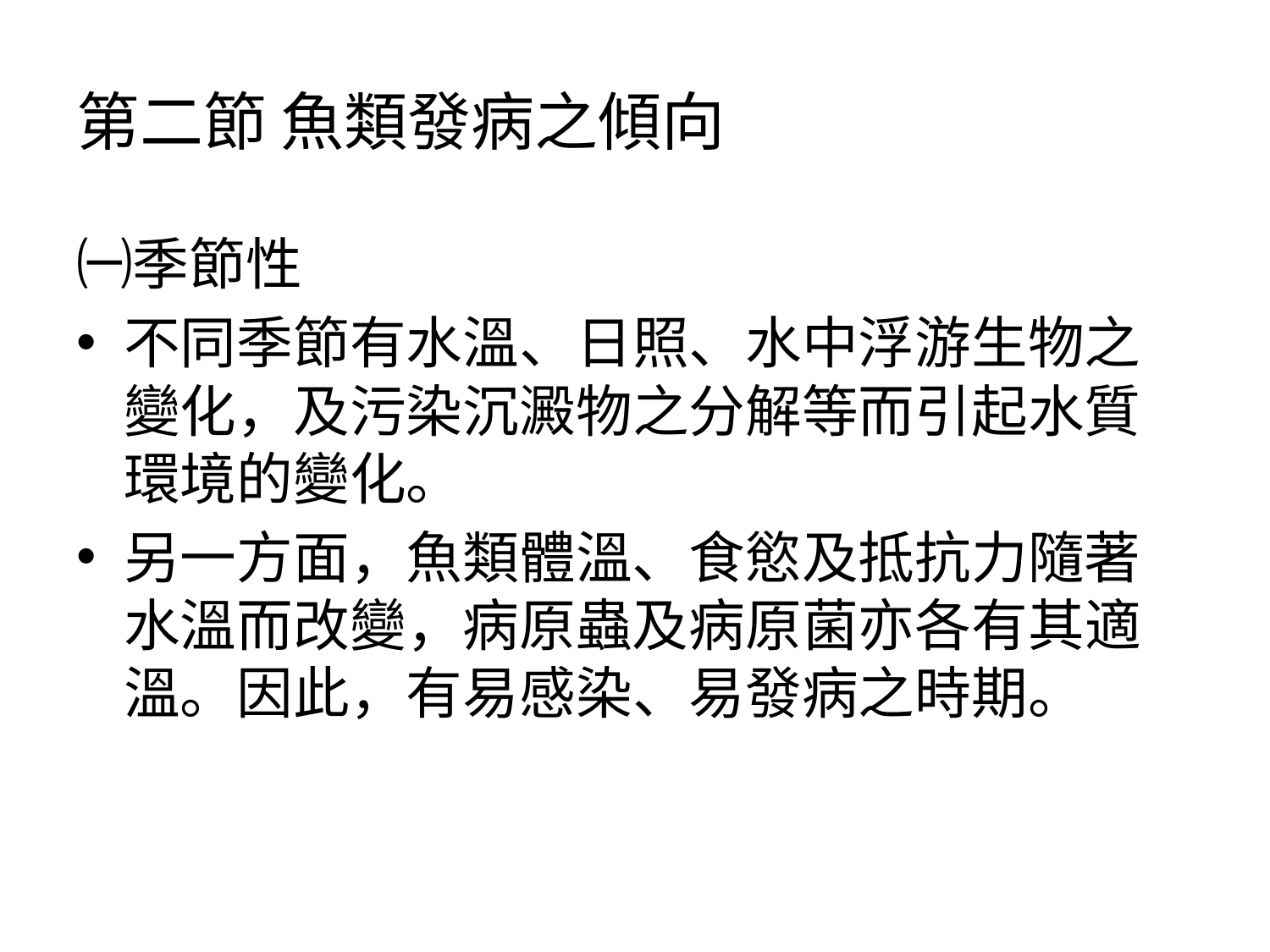

# 第二節 魚類發病之傾向
㈠季節性
不同季節有水溫、日照、水中浮游生物之變化，及污染沉澱物之分解等而引起水質環境的變化。
另一方面，魚類體溫、食慾及抵抗力隨著水溫而改變，病原蟲及病原菌亦各有其適溫。因此，有易感染、易發病之時期。